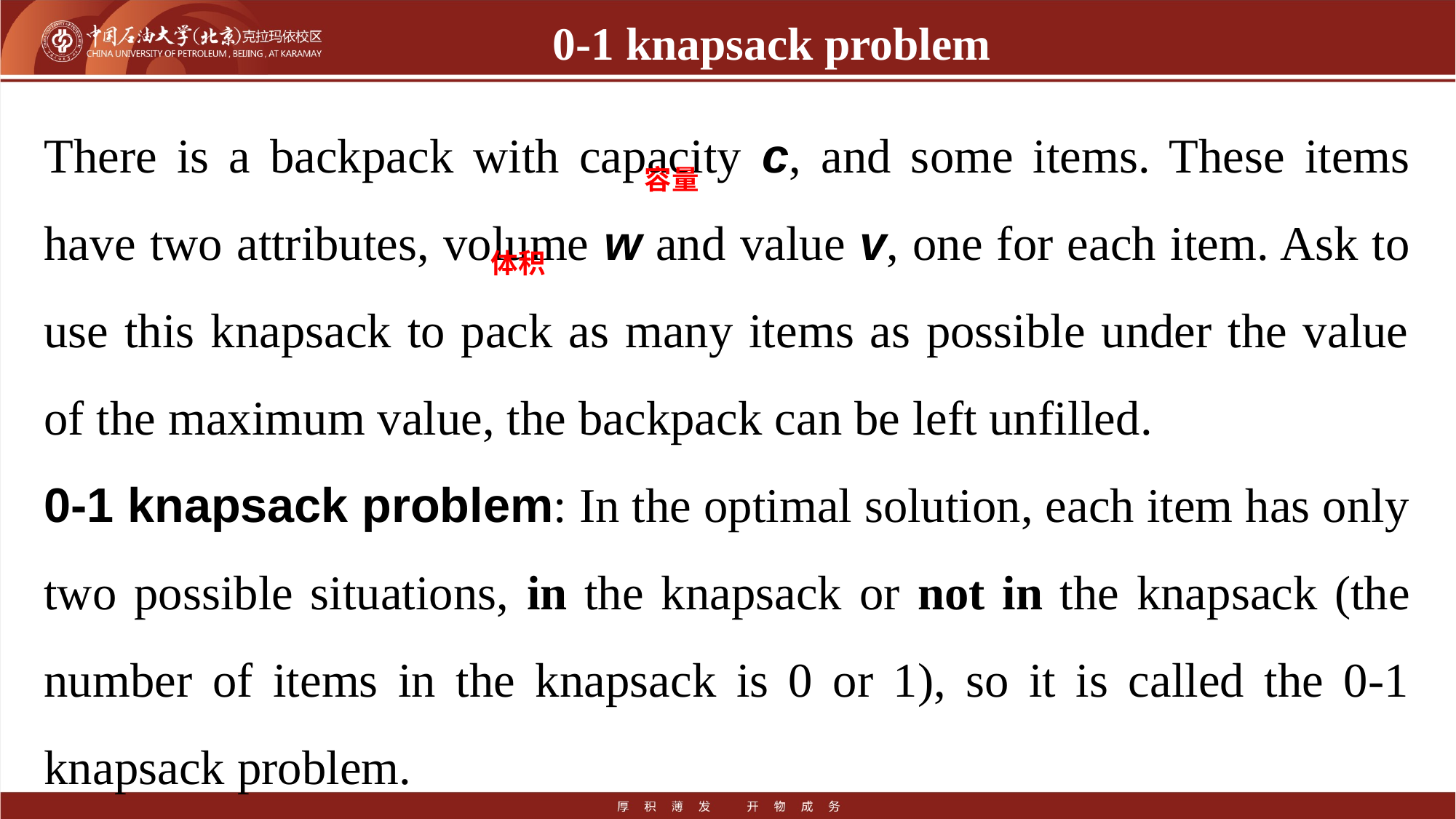

# 0-1 knapsack problem
There is a backpack with capacity c, and some items. These items have two attributes, volume w and value v, one for each item. Ask to use this knapsack to pack as many items as possible under the value of the maximum value, the backpack can be left unfilled.
0-1 knapsack problem: In the optimal solution, each item has only two possible situations, in the knapsack or not in the knapsack (the number of items in the knapsack is 0 or 1), so it is called the 0-1 knapsack problem.
容量
体积